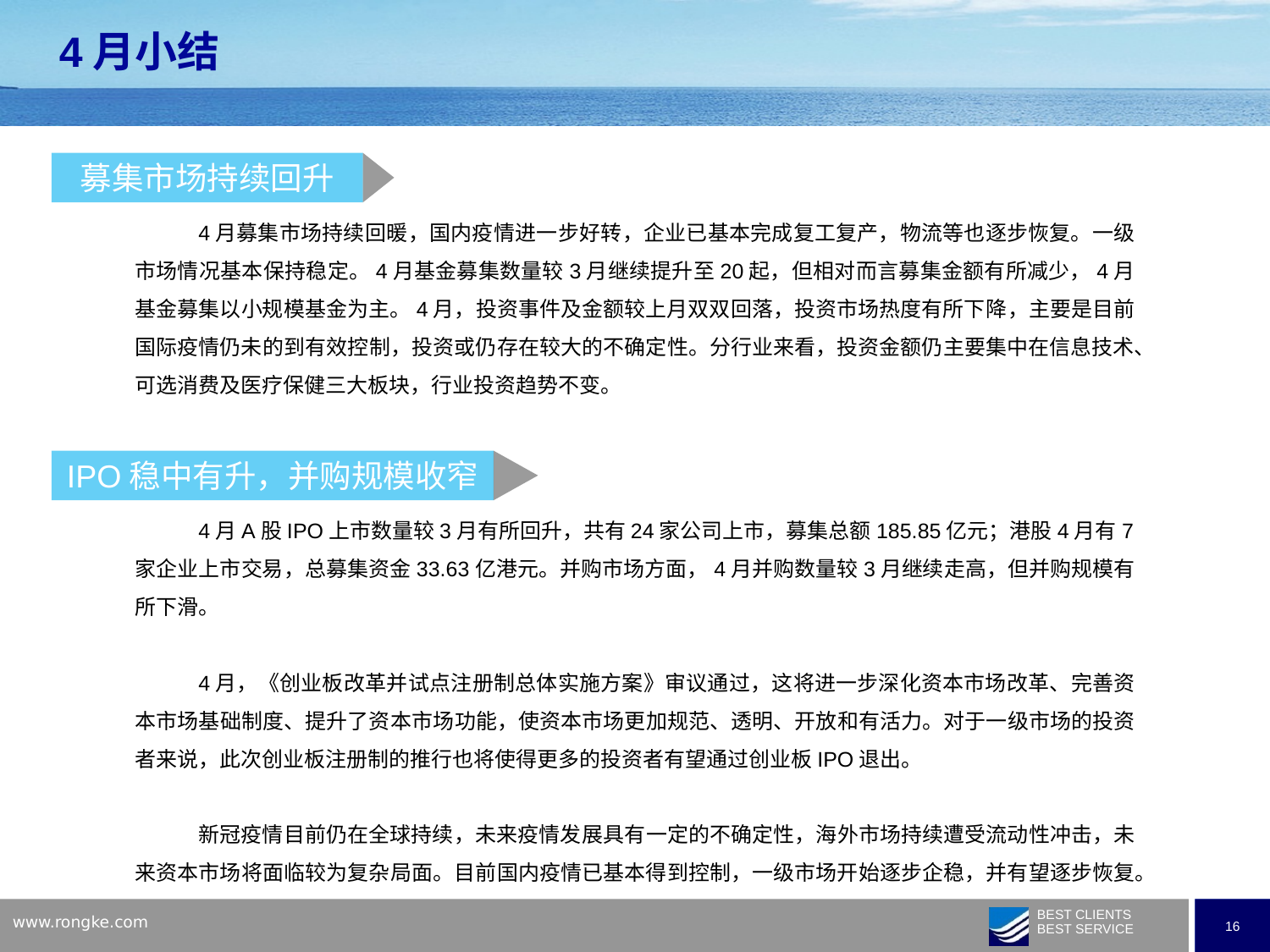

4月小结
募集市场持续回升

4月募集市场持续回暖，国内疫情进一步好转，企业已基本完成复工复产，物流等也逐步恢复。一级市场情况基本保持稳定。4月基金募集数量较3月继续提升至20起，但相对而言募集金额有所减少，4月基金募集以小规模基金为主。4月，投资事件及金额较上月双双回落，投资市场热度有所下降，主要是目前国际疫情仍未的到有效控制，投资或仍存在较大的不确定性。分行业来看，投资金额仍主要集中在信息技术、可选消费及医疗保健三大板块，行业投资趋势不变。
IPO稳中有升，并购规模收窄

4月A股IPO上市数量较3月有所回升，共有24家公司上市，募集总额185.85亿元；港股4月有7家企业上市交易，总募集资金33.63亿港元。并购市场方面，4月并购数量较3月继续走高，但并购规模有所下滑。

4月，《创业板改革并试点注册制总体实施方案》审议通过，这将进一步深化资本市场改革、完善资本市场基础制度、提升了资本市场功能，使资本市场更加规范、透明、开放和有活力。对于一级市场的投资者来说，此次创业板注册制的推行也将使得更多的投资者有望通过创业板IPO退出。

新冠疫情目前仍在全球持续，未来疫情发展具有一定的不确定性，海外市场持续遭受流动性冲击，未来资本市场将面临较为复杂局面。目前国内疫情已基本得到控制，一级市场开始逐步企稳，并有望逐步恢复。